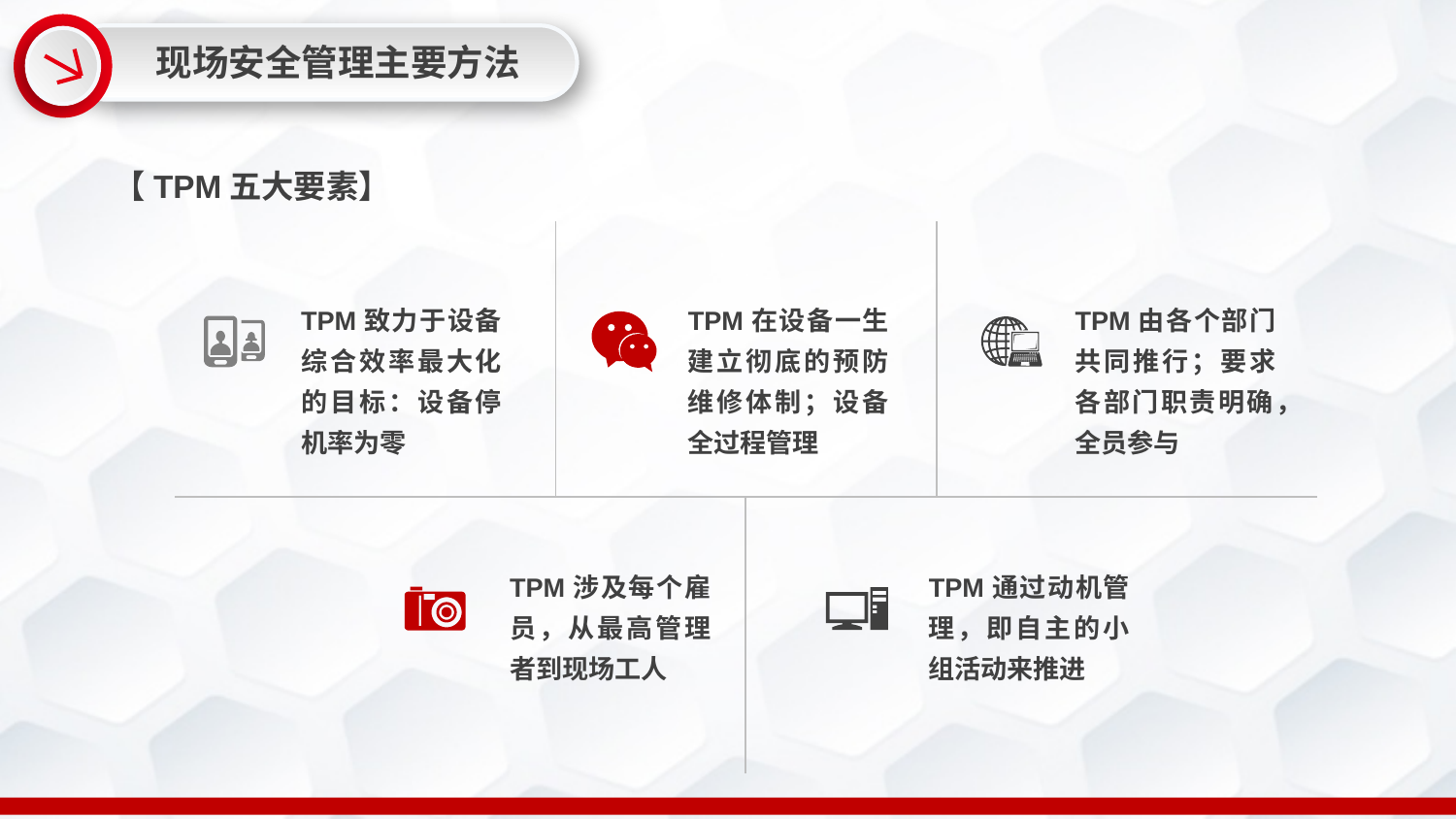

现场安全管理主要方法
【TPM五大要素】
TPM致力于设备综合效率最大化的目标：设备停机率为零
TPM在设备一生建立彻底的预防维修体制；设备全过程管理
TPM由各个部门共同推行；要求各部门职责明确，全员参与

TPM涉及每个雇员，从最高管理者到现场工人
TPM通过动机管理，即自主的小组活动来推进